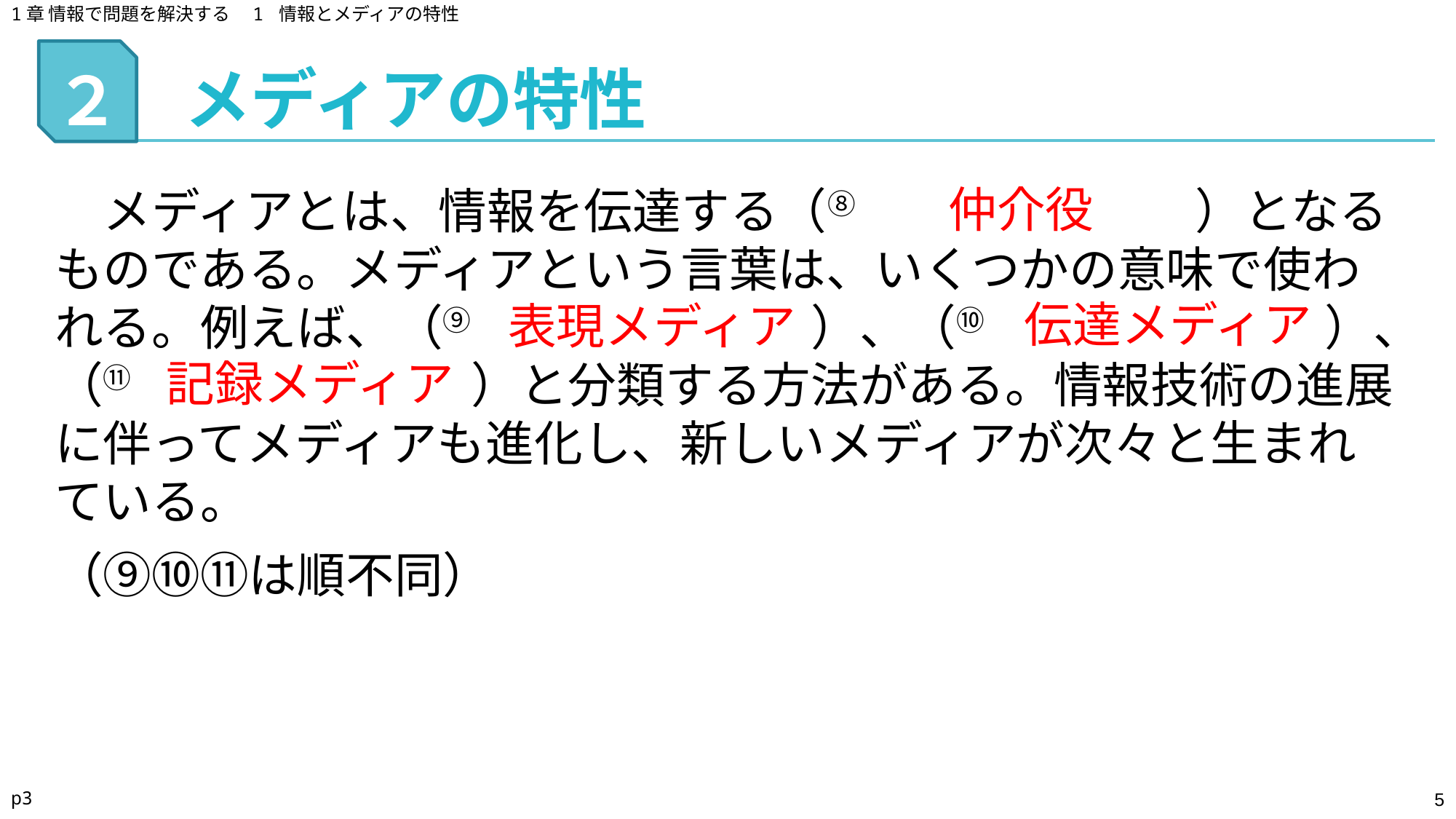

1章 情報で問題を解決する　1 情報とメディアの特性

メディアの特性
# ２
　メディアとは、情報を伝達する（⑧　　　　　　　）となるものである。メディアという言葉は、いくつかの意味で使われる。例えば、（⑨　　　　　　　）、（⑩　　　　　　　）、（⑪　　　　　　　）と分類する方法がある。情報技術の進展に伴ってメディアも進化し、新しいメディアが次々と生まれている。
（⑨⑩⑪は順不同）
仲介役
伝達メディア
表現メディア
記録メディア
p3
5